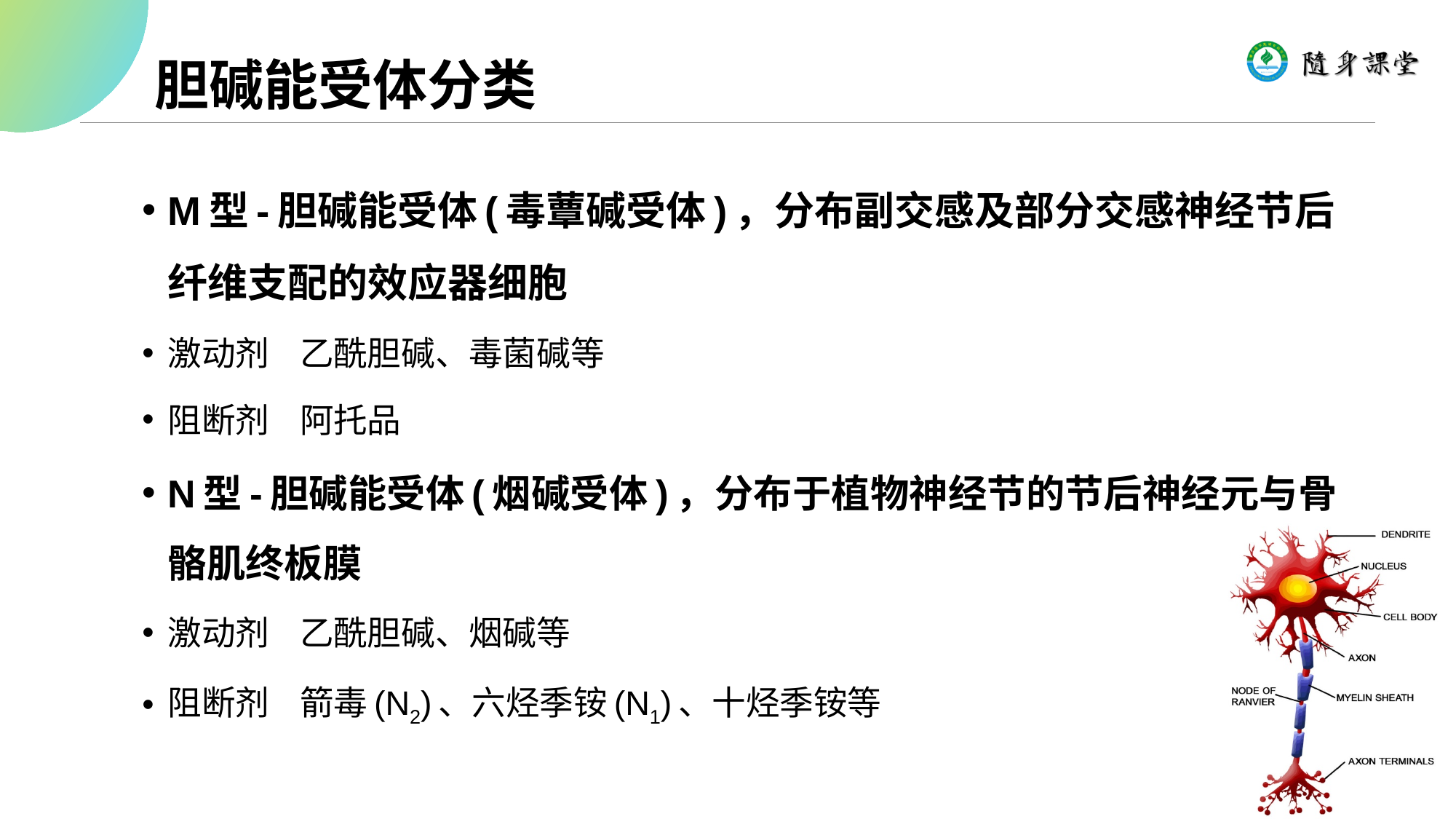

# 胆碱能受体分类
M型-胆碱能受体(毒蕈碱受体)，分布副交感及部分交感神经节后纤维支配的效应器细胞
激动剂    乙酰胆碱、毒菌碱等
阻断剂    阿托品
N型-胆碱能受体(烟碱受体)，分布于植物神经节的节后神经元与骨骼肌终板膜
激动剂    乙酰胆碱、烟碱等
阻断剂    箭毒(N2)、六烃季铵(N1)、十烃季铵等